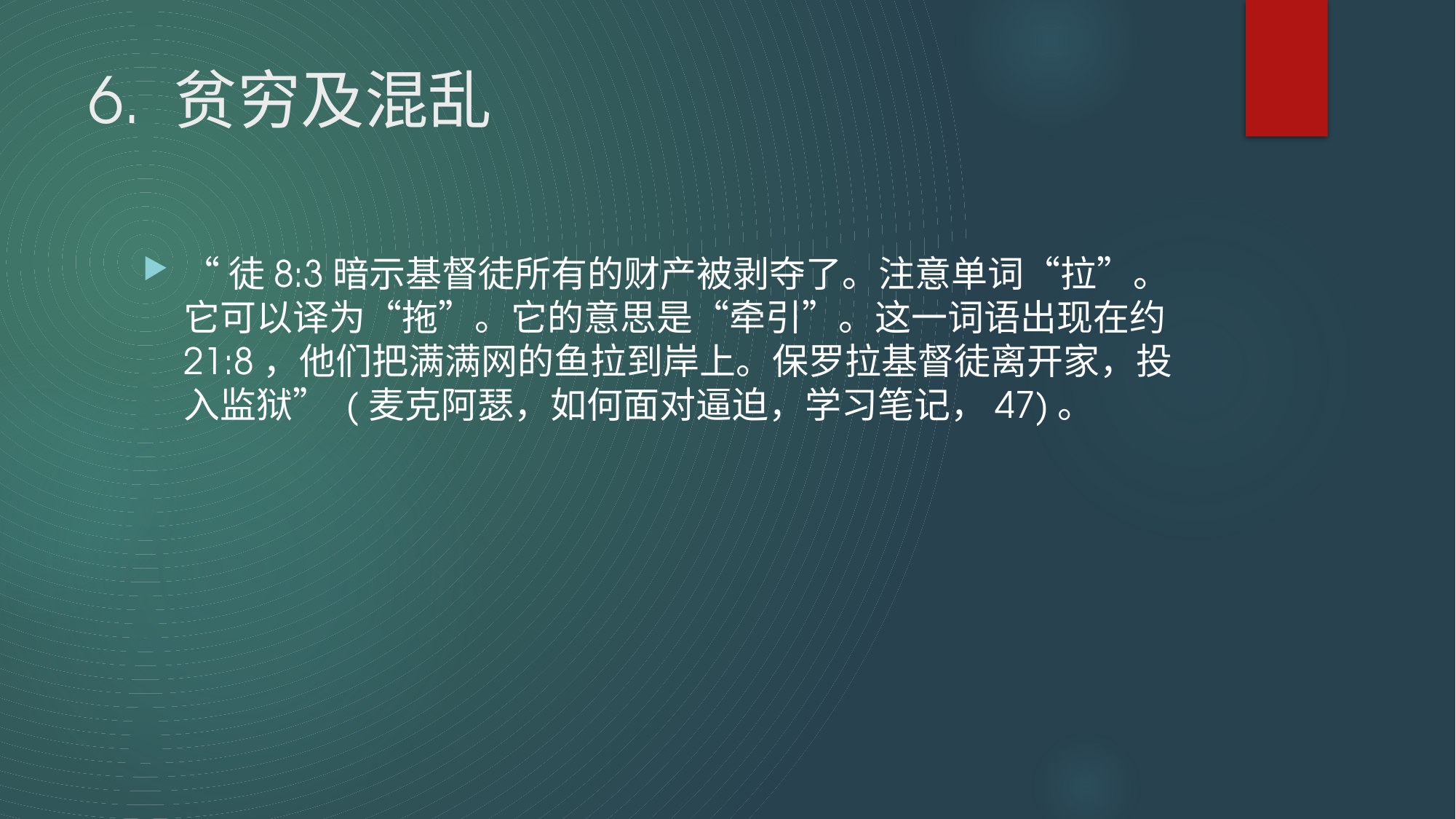

# 6. 贫穷及混乱
“徒8:3暗示基督徒所有的财产被剥夺了。注意单词“拉”。它可以译为“拖”。它的意思是“牵引”。这一词语出现在约21:8，他们把满满网的鱼拉到岸上。保罗拉基督徒离开家，投入监狱” (麦克阿瑟，如何面对逼迫，学习笔记，47)。